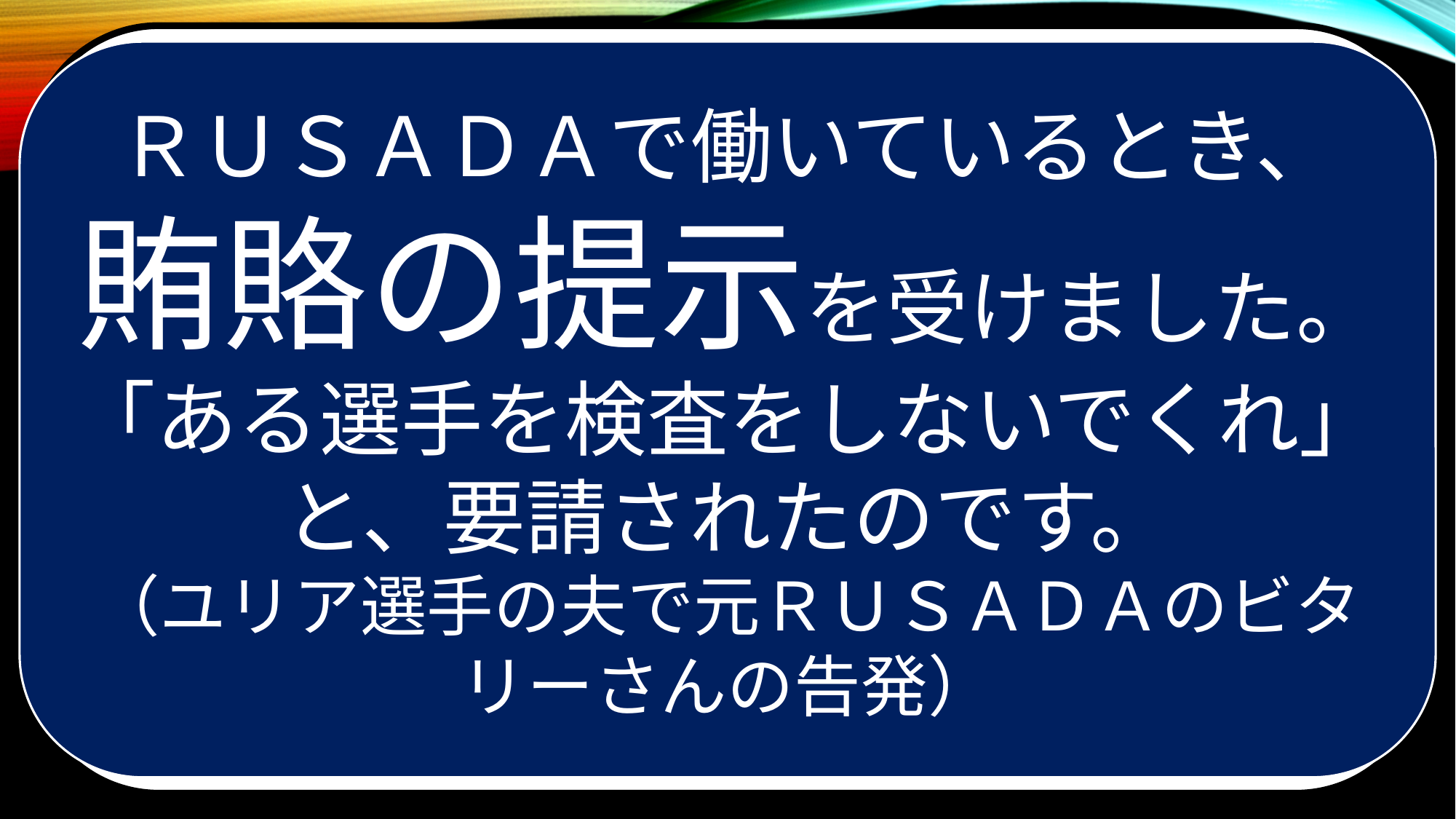

ユリア・ステバノワ選手のビタリーさん（元ＲＵＳＡＤＡ）がロシアの国家ぐるみのドーピングを告白するインタビューの画像
ＲＵＳＡＤＡで働いているとき、
賄賂の提示を受けました。
「ある選手を検査をしないでくれ」
と、要請されたのです。
（ユリア選手の夫で元ＲＵＳＡＤＡのビタリーさんの告発）
#